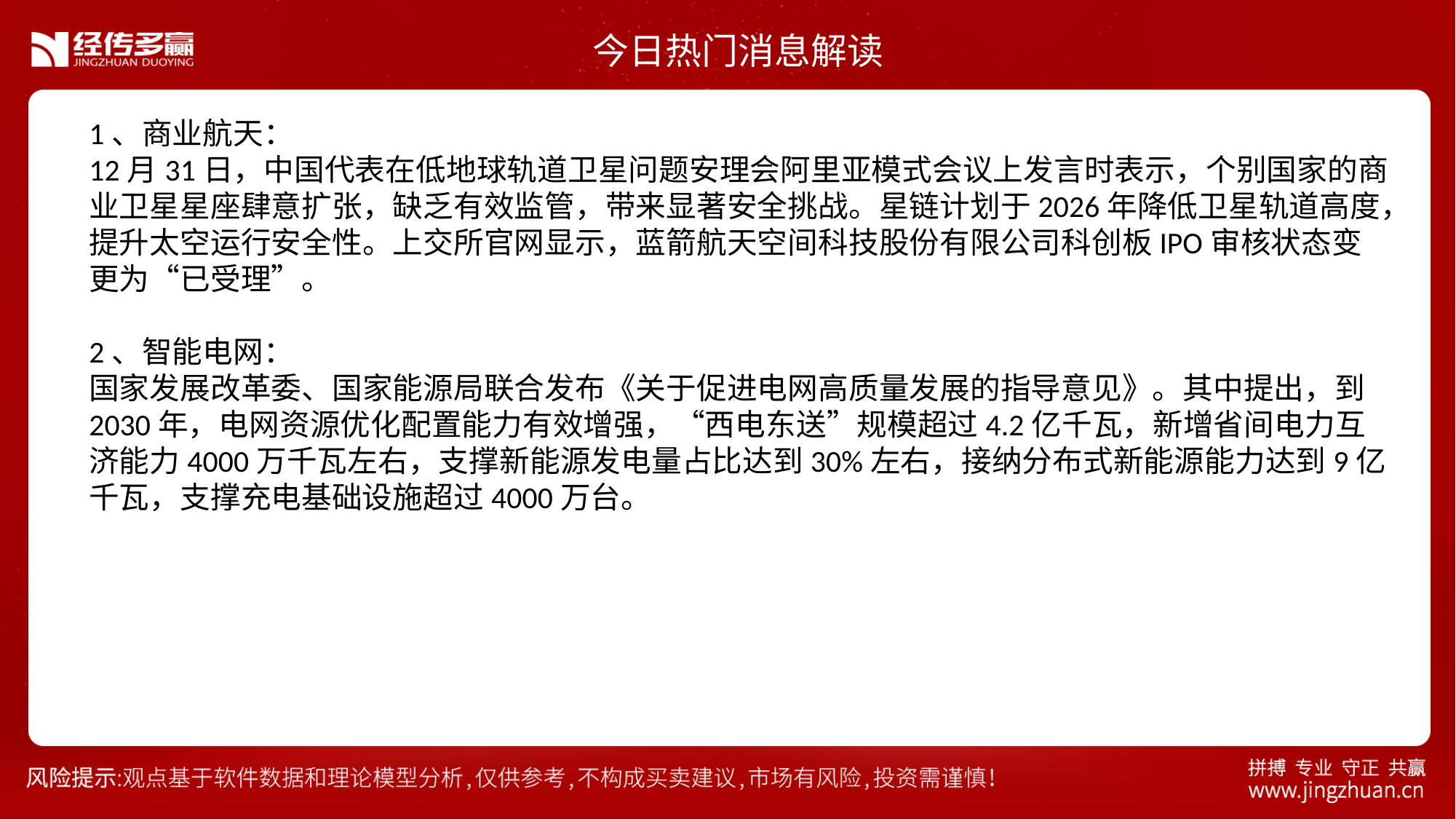

今日热门消息解读
1、商业航天：
12月31日，中国代表在低地球轨道卫星问题安理会阿里亚模式会议上发言时表示，个别国家的商业卫星星座肆意扩张，缺乏有效监管，带来显著安全挑战。星链计划于2026年降低卫星轨道高度，提升太空运行安全性。上交所官网显示，蓝箭航天空间科技股份有限公司科创板IPO审核状态变更为“已受理”。

2、智能电网：
国家发展改革委、国家能源局联合发布《关于促进电网高质量发展的指导意见》。其中提出，到2030年，电网资源优化配置能力有效增强，“西电东送”规模超过4.2亿千瓦，新增省间电力互济能力4000万千瓦左右，支撑新能源发电量占比达到30%左右，接纳分布式新能源能力达到9亿千瓦，支撑充电基础设施超过4000万台。